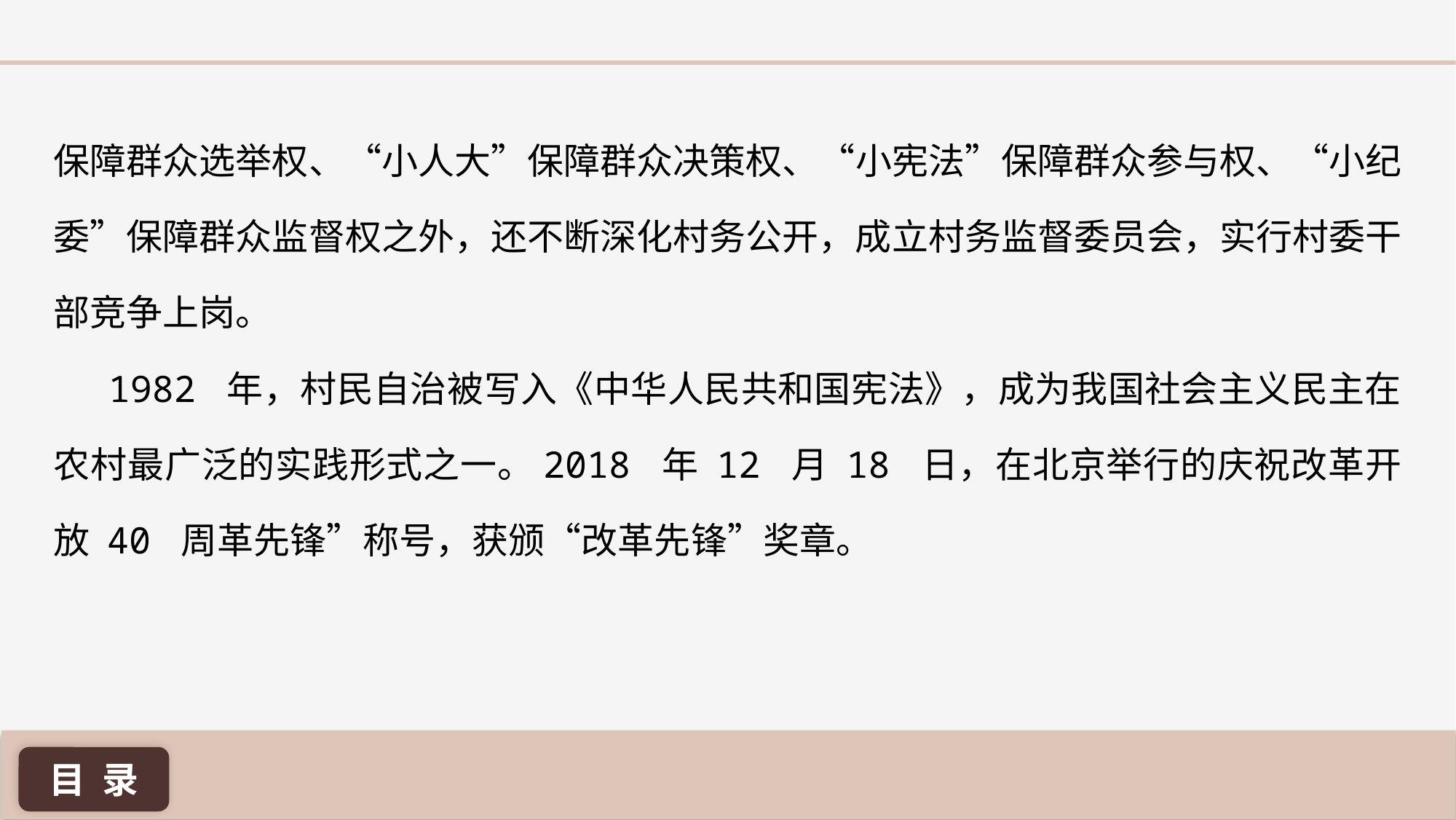

保障群众选举权、“小人大”保障群众决策权、“小宪法”保障群众参与权、“小纪委”保障群众监督权之外，还不断深化村务公开，成立村务监督委员会，实行村委干部竞争上岗。
1982 年，村民自治被写入《中华人民共和国宪法》，成为我国社会主义民主在农村最广泛的实践形式之一。2018 年 12 月 18 日，在北京举行的庆祝改革开放 40 周革先锋”称号，获颁“改革先锋”奖章。